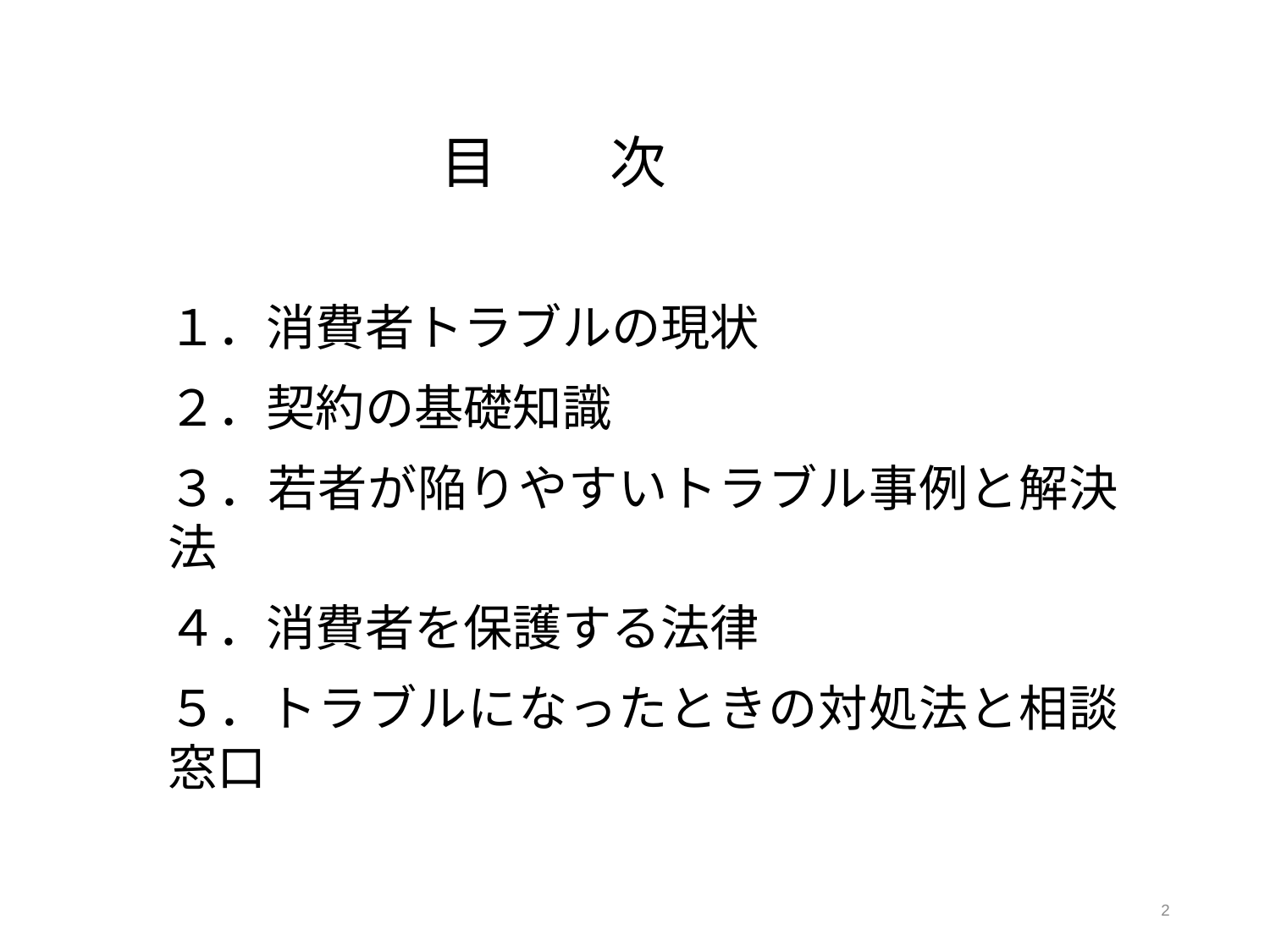

目　　次

１．消費者トラブルの現状
２．契約の基礎知識
３．若者が陥りやすいトラブル事例と解決法
４．消費者を保護する法律
５．トラブルになったときの対処法と相談窓口

2